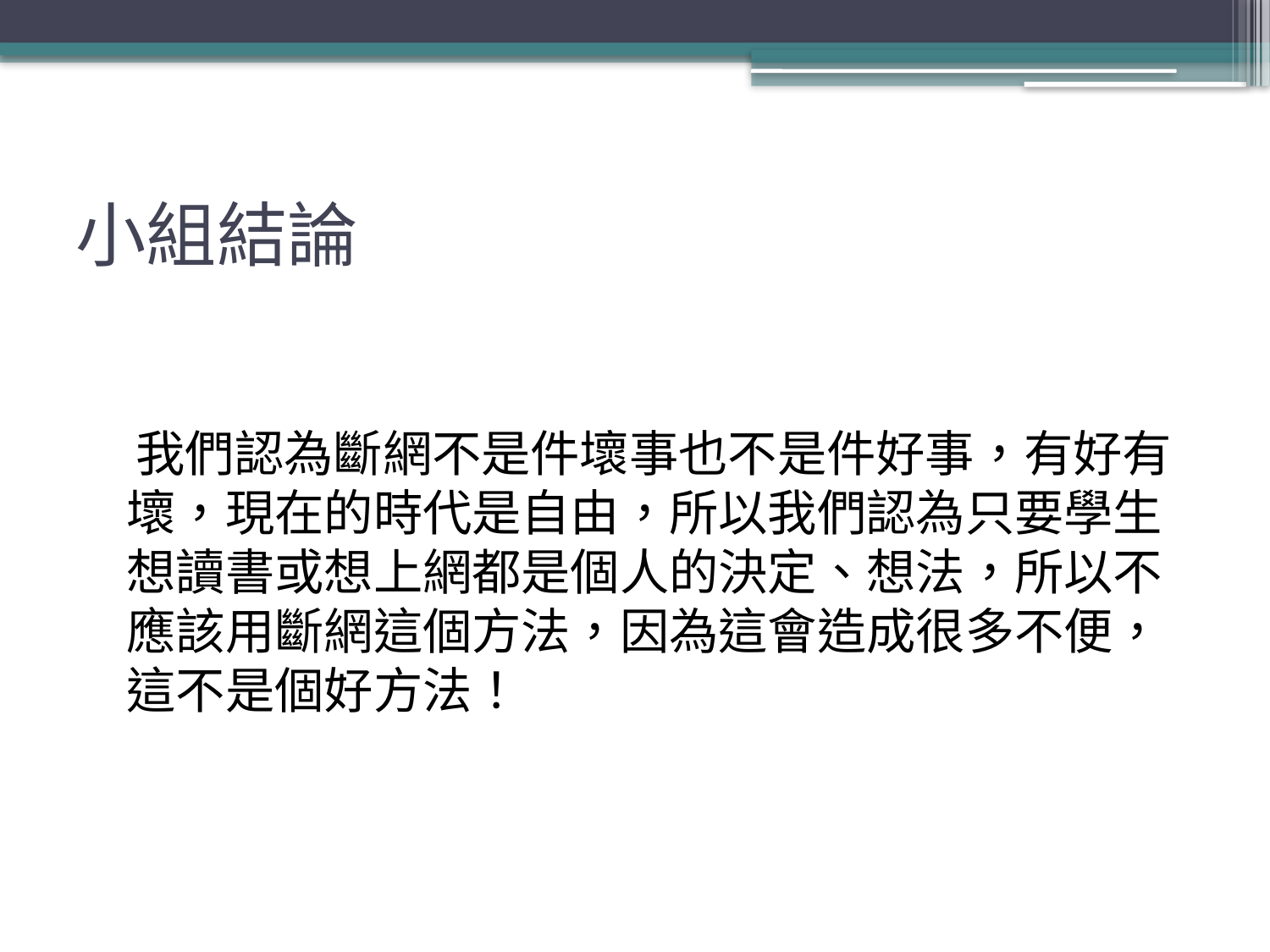

# 小組結論
   我們認為斷網不是件壞事也不是件好事，有好有壞，現在的時代是自由，所以我們認為只要學生想讀書或想上網都是個人的決定、想法，所以不應該用斷網這個方法，因為這會造成很多不便，這不是個好方法！